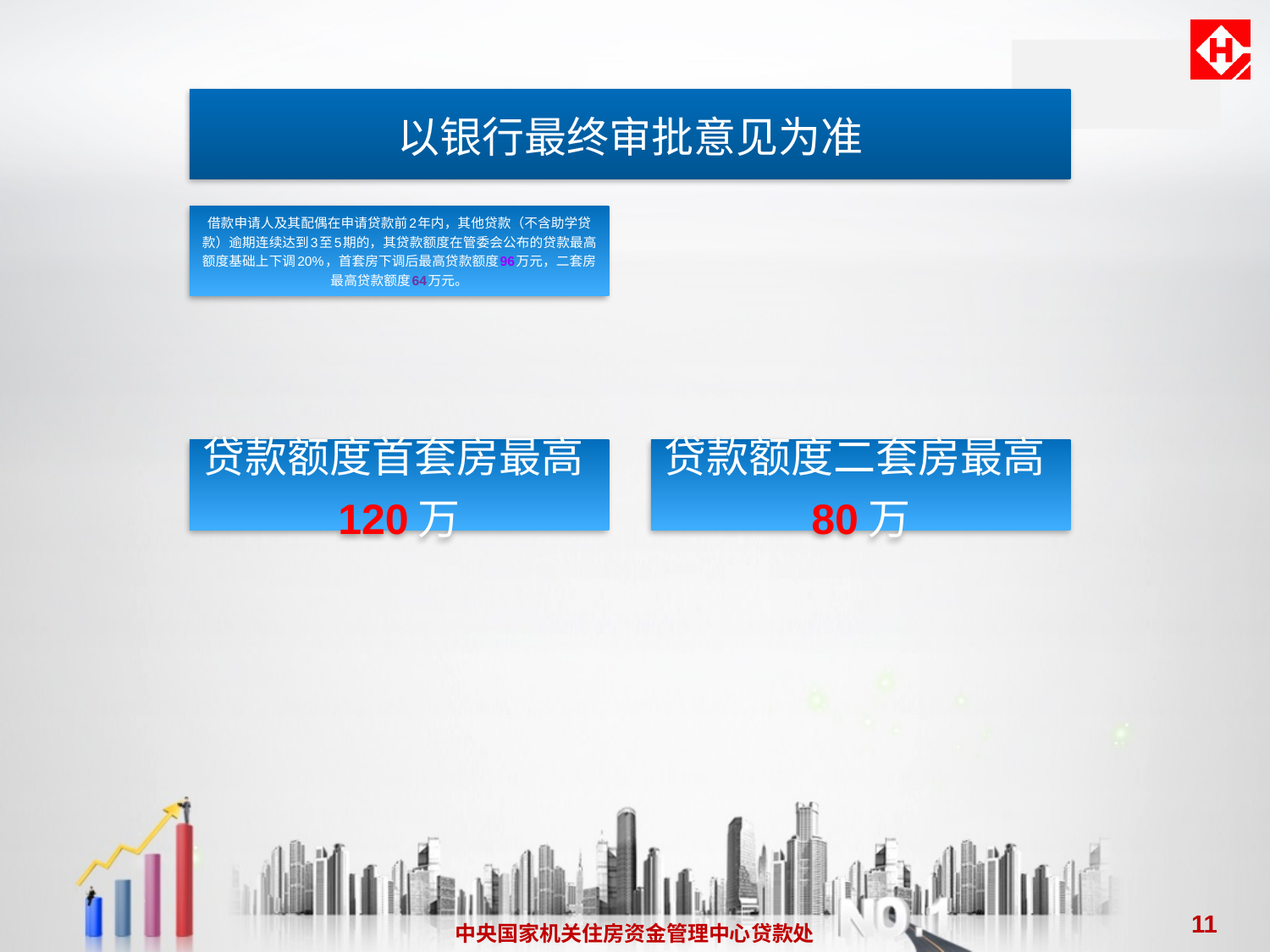

以银行最终审批意见为准
借款申请人及其配偶在申请贷款前2年内，其他贷款（不含助学贷款）逾期连续达到3至5期的，其贷款额度在管委会公布的贷款最高额度基础上下调20%，首套房下调后最高贷款额度96万元，二套房最高贷款额度64万元。
贷款额度二套房最高80万
贷款额度首套房最高120万
11
中央国家机关住房资金管理中心贷款处